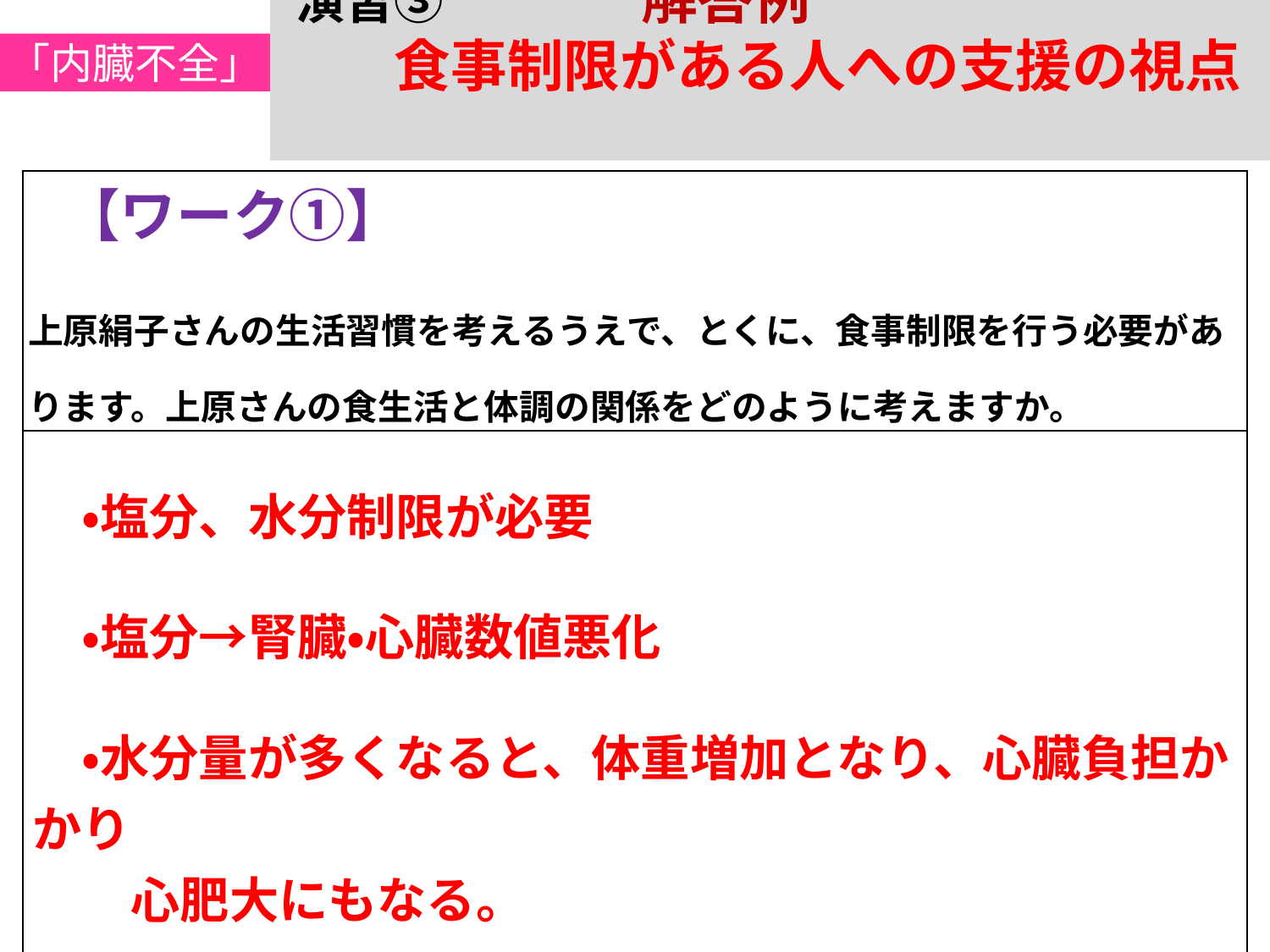

「内臓不全」
演習➂　　　　解答例
　　食事制限がある人への支援の視点
| 【ワーク①】   上原絹子さんの生活習慣を考えるうえで、とくに、食事制限を行う必要があります。上原さんの食生活と体調の関係をどのように考えますか。 |
| --- |
| ・塩分、水分制限が必要   　・塩分→腎臓・心臓数値悪化   　・水分量が多くなると、体重増加となり、心臓負担かかり 　　心肥大にもなる。 |